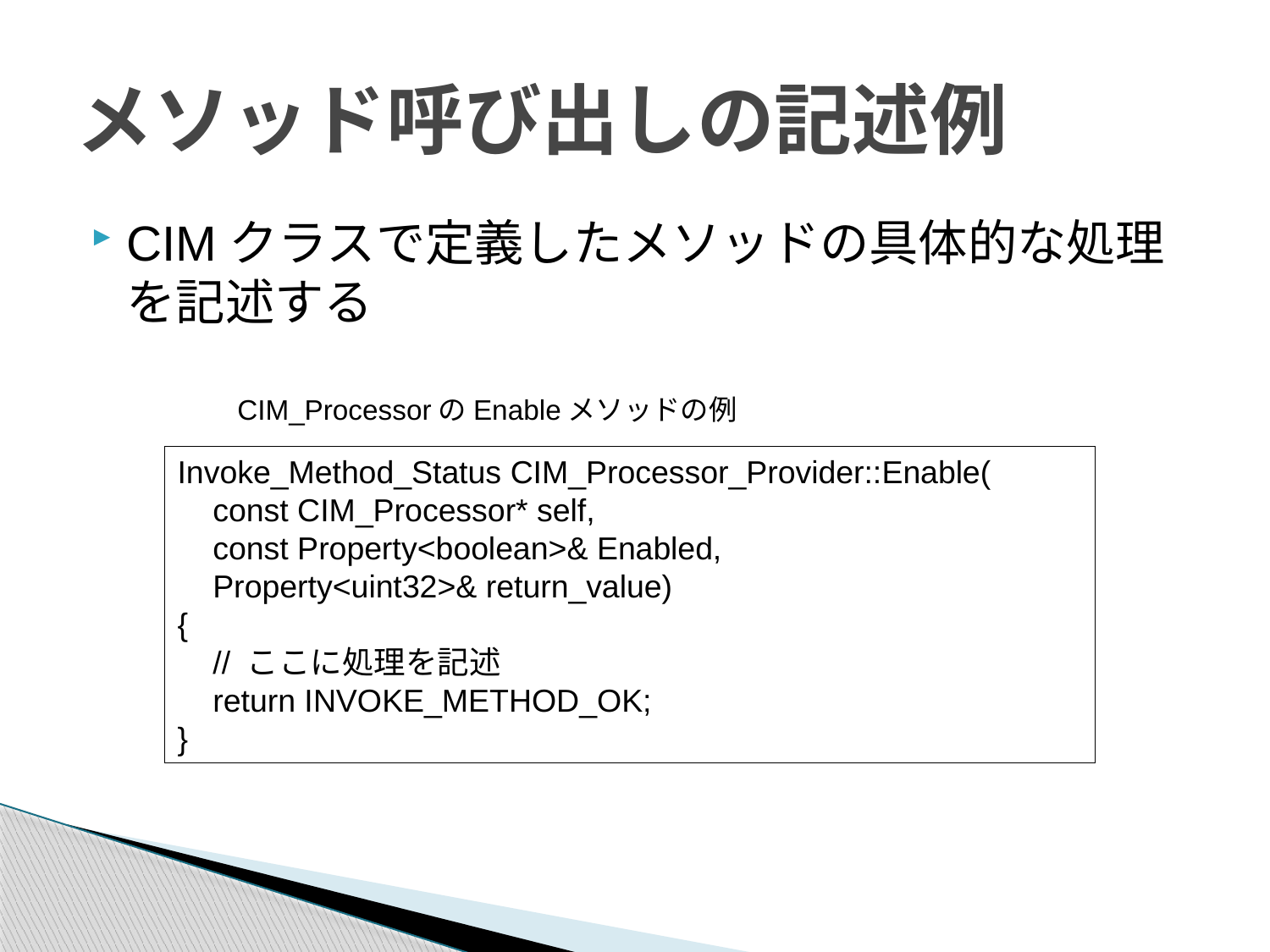

# メソッド呼び出しの記述例
CIMクラスで定義したメソッドの具体的な処理を記述する
CIM_ProcessorのEnableメソッドの例

Invoke_Method_Status CIM_Processor_Provider::Enable(
    const CIM_Processor* self,
    const Property<boolean>& Enabled,
    Property<uint32>& return_value)
{
    // ここに処理を記述
    return INVOKE_METHOD_OK;
}